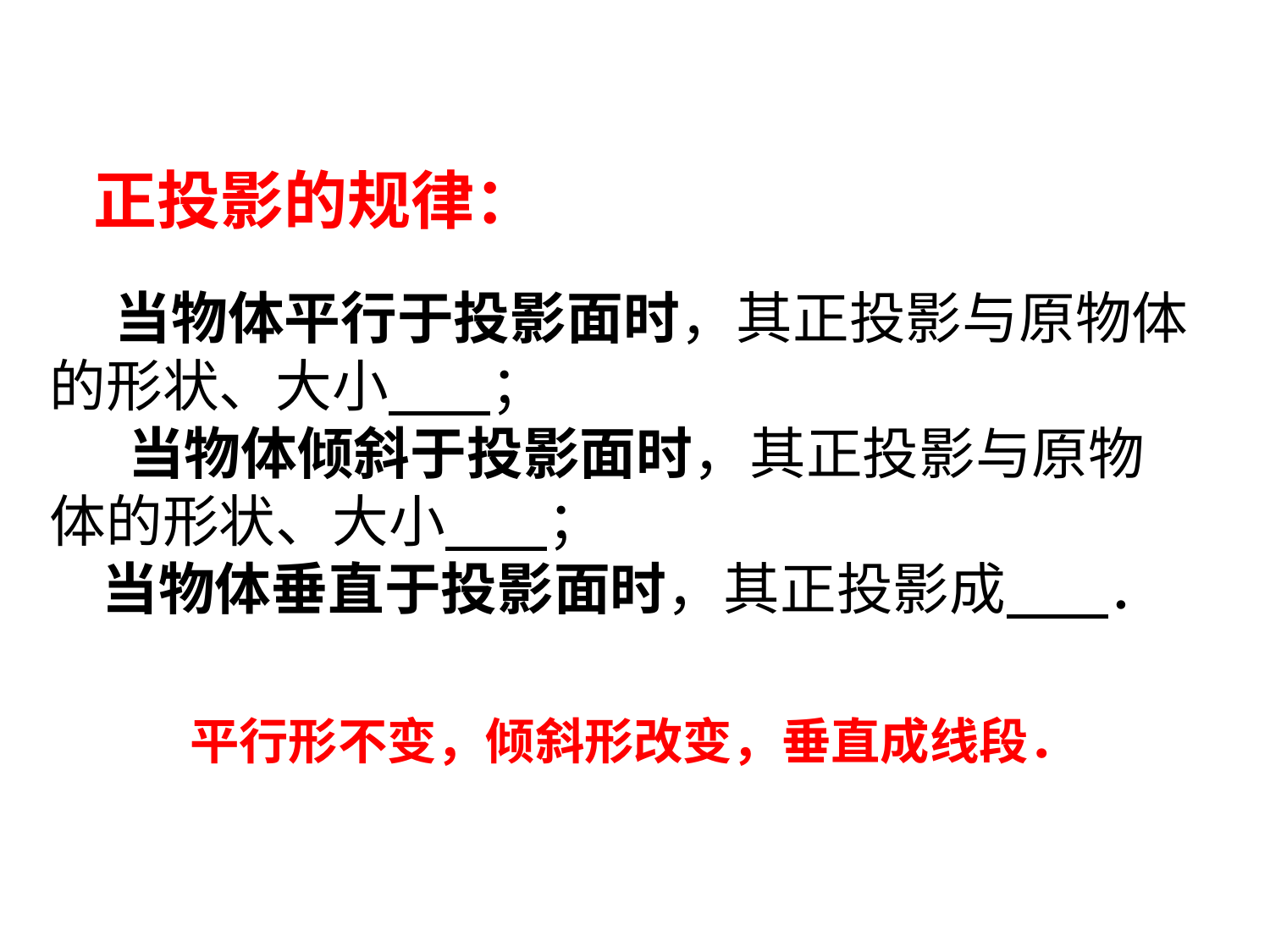

# 正投影的规律：
    当物体平行于投影面时，其正投影与原物体的形状、大小        ；
     当物体倾斜于投影面时，其正投影与原物体的形状、大小        ；
   当物体垂直于投影面时，其正投影成        ．

 平行形不变，倾斜形改变，垂直成线段．